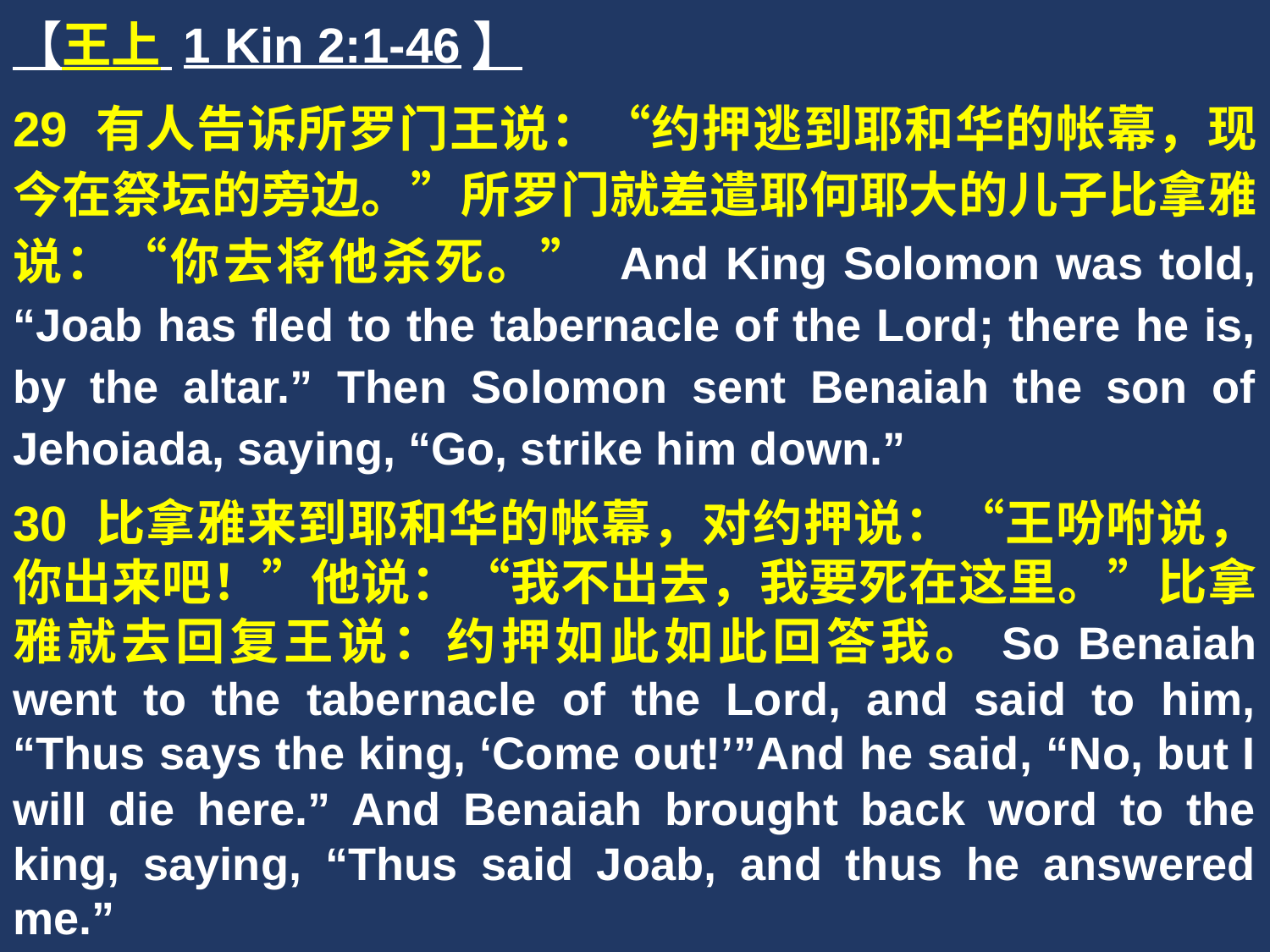

【王上 1 Kin 2:1-46】
29 有人告诉所罗门王说：“约押逃到耶和华的帐幕，现今在祭坛的旁边。”所罗门就差遣耶何耶大的儿子比拿雅说：“你去将他杀死。” And King Solomon was told, “Joab has fled to the tabernacle of the Lord; there he is, by the altar.” Then Solomon sent Benaiah the son of Jehoiada, saying, “Go, strike him down.”
30 比拿雅来到耶和华的帐幕，对约押说：“王吩咐说，你出来吧！”他说：“我不出去，我要死在这里。”比拿雅就去回复王说：约押如此如此回答我。So Benaiah went to the tabernacle of the Lord, and said to him, “Thus says the king, ‘Come out!’”And he said, “No, but I will die here.” And Benaiah brought back word to the king, saying, “Thus said Joab, and thus he answered me.”